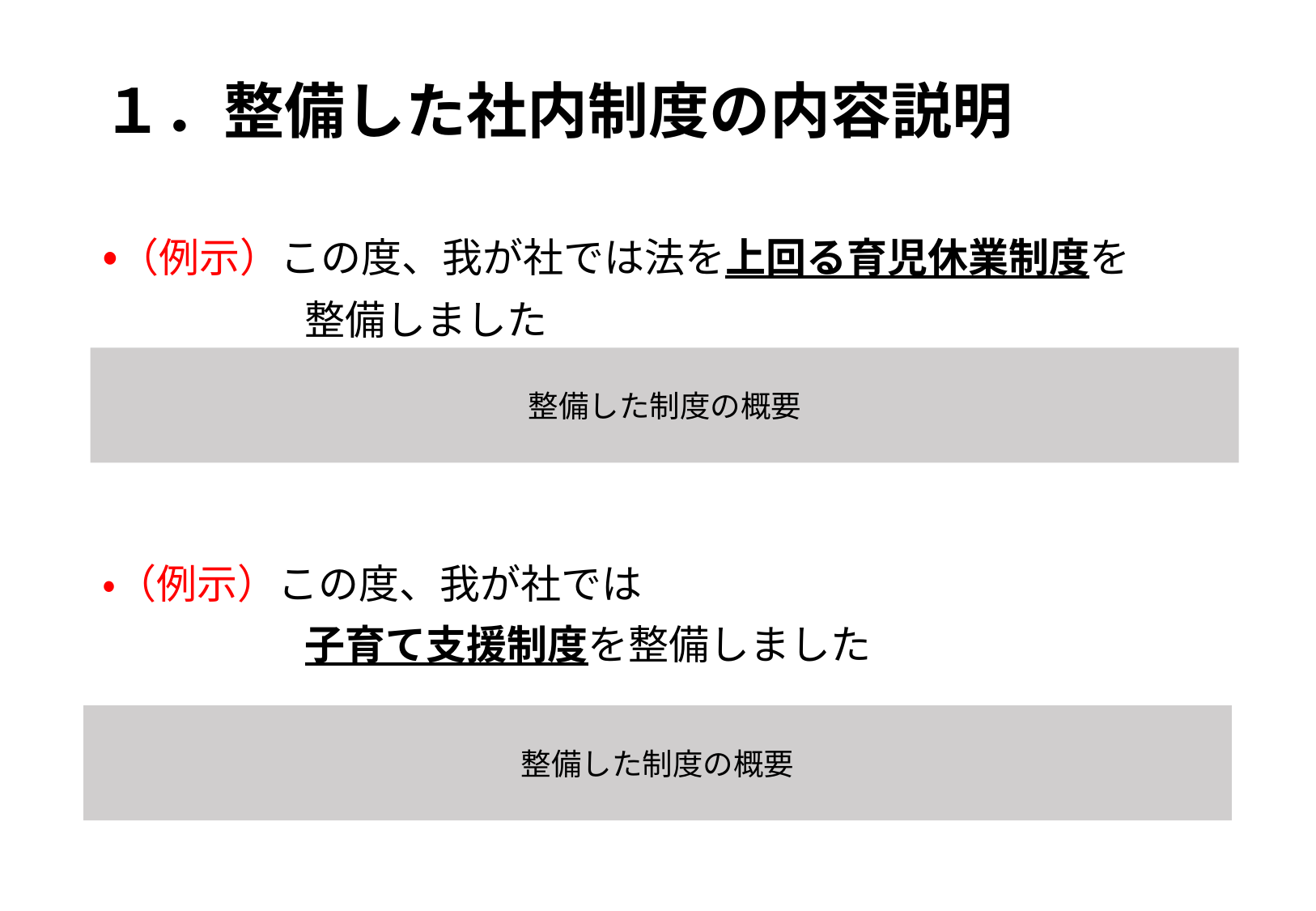

# １．整備した社内制度の内容説明

・（例示）この度、我が社では法を上回る育児休業制度を
　　　　　整備しました

・（例示）この度、我が社では
　　　　　子育て支援制度を整備しました
整備した制度の概要
整備した制度の概要